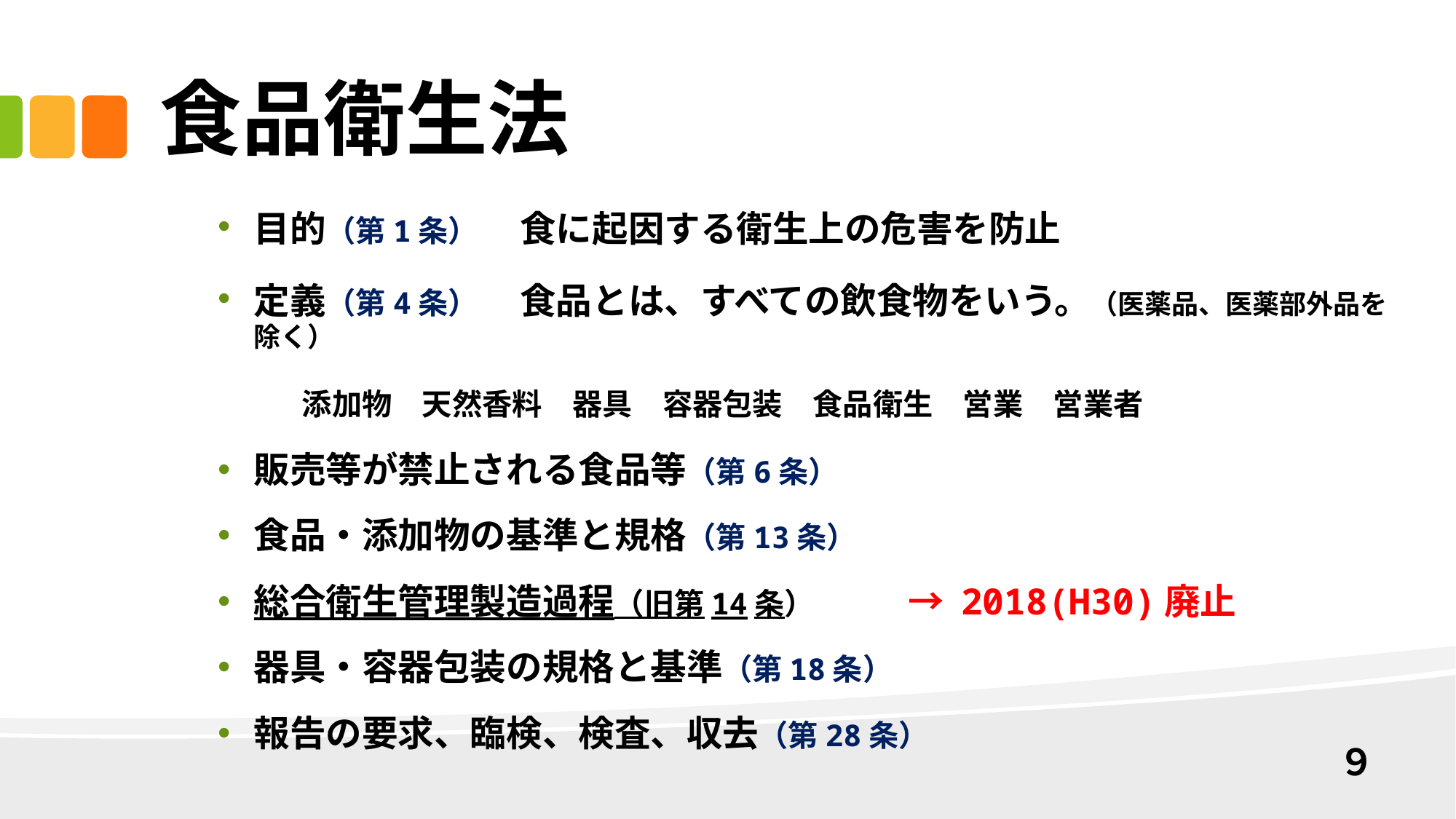

# 食品衛生法
目的（第1条）　食に起因する衛生上の危害を防止
定義（第4条）　食品とは、すべての飲食物をいう。（医薬品、医薬部外品を除く）
　　添加物　天然香料　器具　容器包装　食品衛生　営業　営業者
販売等が禁止される食品等（第6条）
食品・添加物の基準と規格（第13条）
総合衛生管理製造過程（旧第14条）     　　→ 2018(H30)廃止
器具・容器包装の規格と基準（第18条）
報告の要求、臨検、検査、収去（第28条）

９